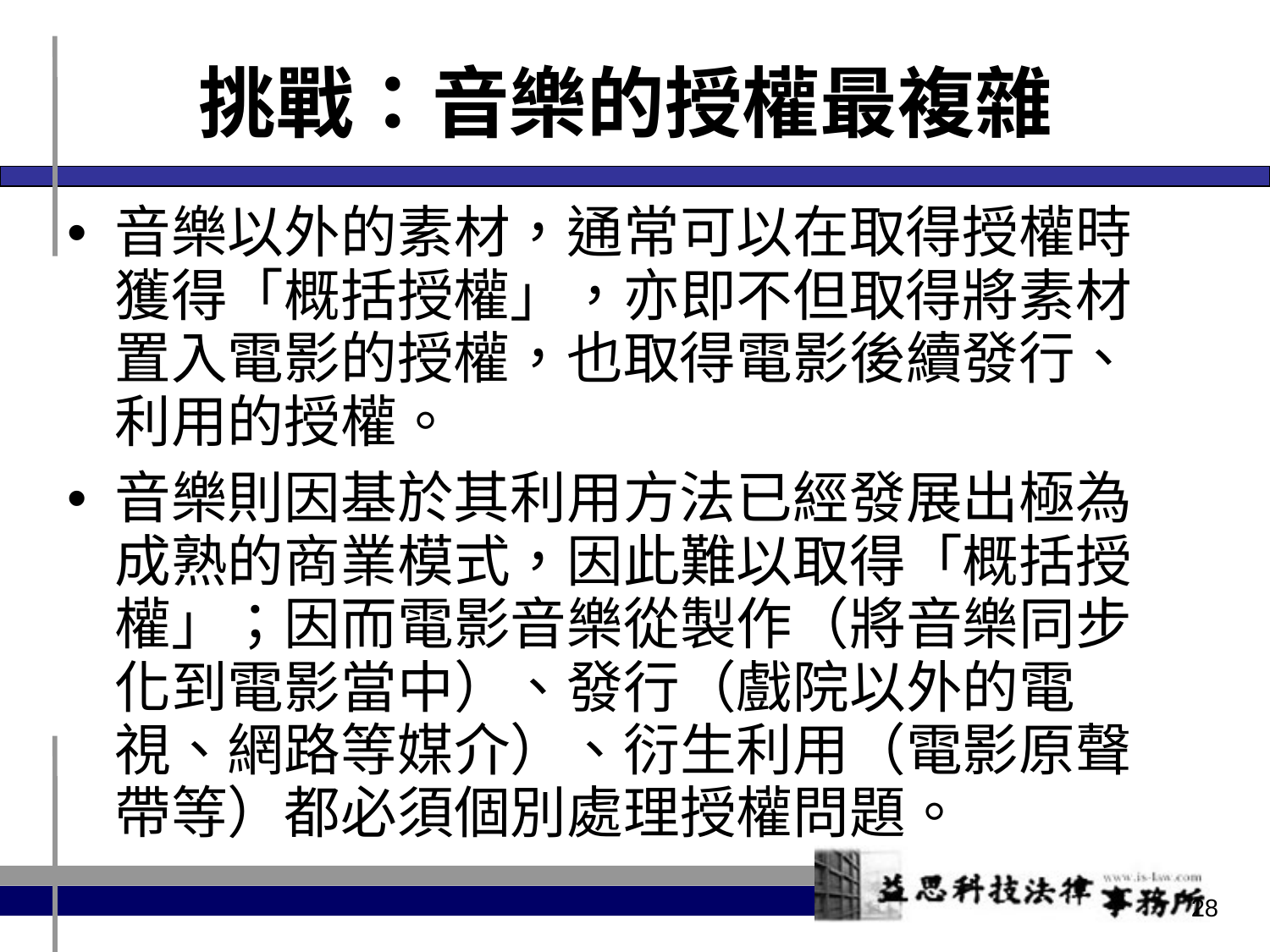

# 挑戰：音樂的授權最複雜
音樂以外的素材，通常可以在取得授權時獲得「概括授權」，亦即不但取得將素材置入電影的授權，也取得電影後續發行、利用的授權。
音樂則因基於其利用方法已經發展出極為成熟的商業模式，因此難以取得「概括授權」；因而電影音樂從製作（將音樂同步化到電影當中）、發行（戲院以外的電視、網路等媒介）、衍生利用（電影原聲帶等）都必須個別處理授權問題。
28